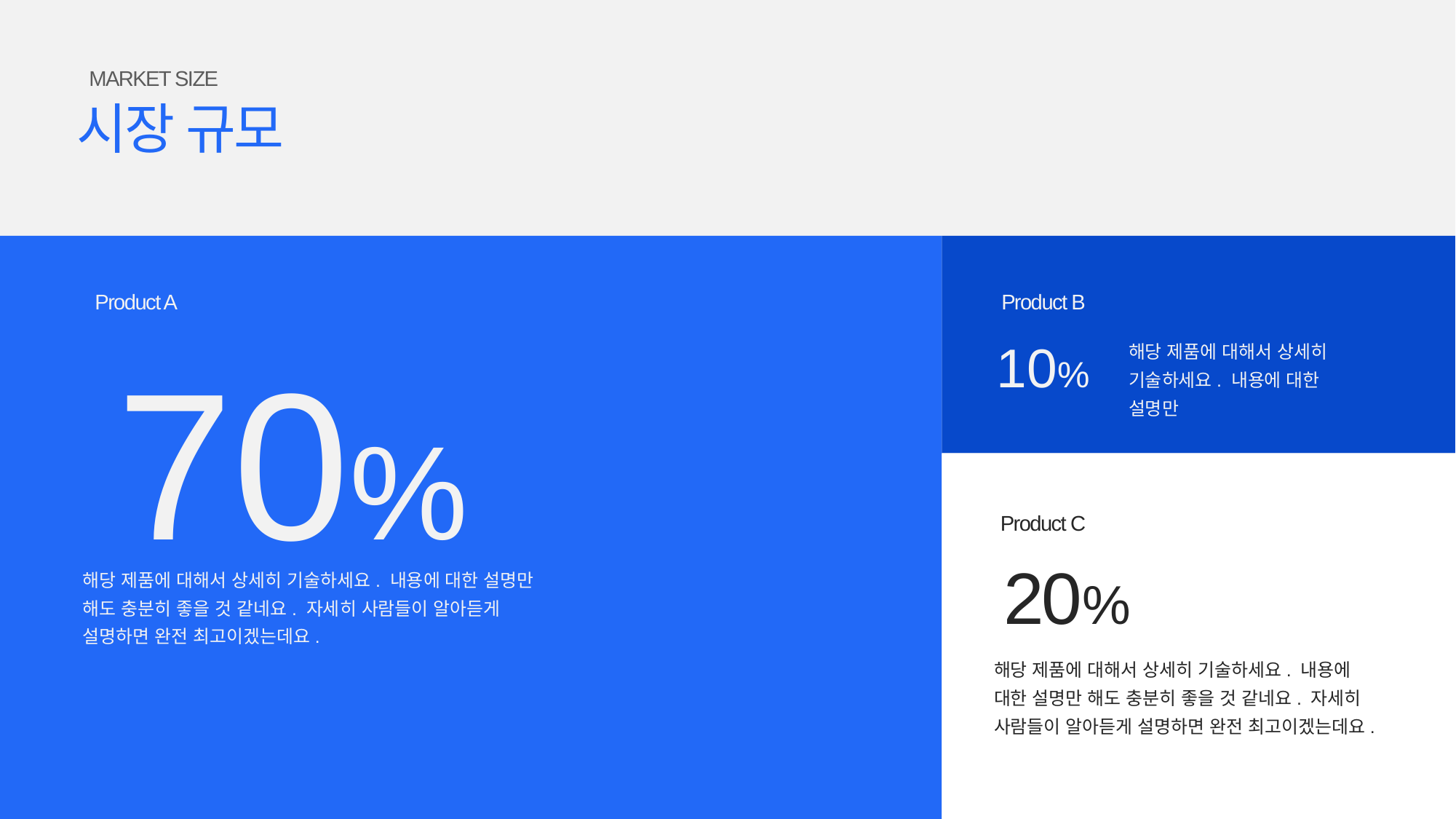

MARKET SIZE
시장 규모

Product A
Product B
70%
10%
해당 제품에 대해서 상세히 기술하세요. 내용에 대한 설명만

Product C
20%
해당 제품에 대해서 상세히 기술하세요. 내용에 대한 설명만 해도 충분히 좋을 것 같네요. 자세히 사람들이 알아듣게 설명하면 완전 최고이겠는데요.
해당 제품에 대해서 상세히 기술하세요. 내용에 대한 설명만 해도 충분히 좋을 것 같네요. 자세히 사람들이 알아듣게 설명하면 완전 최고이겠는데요.